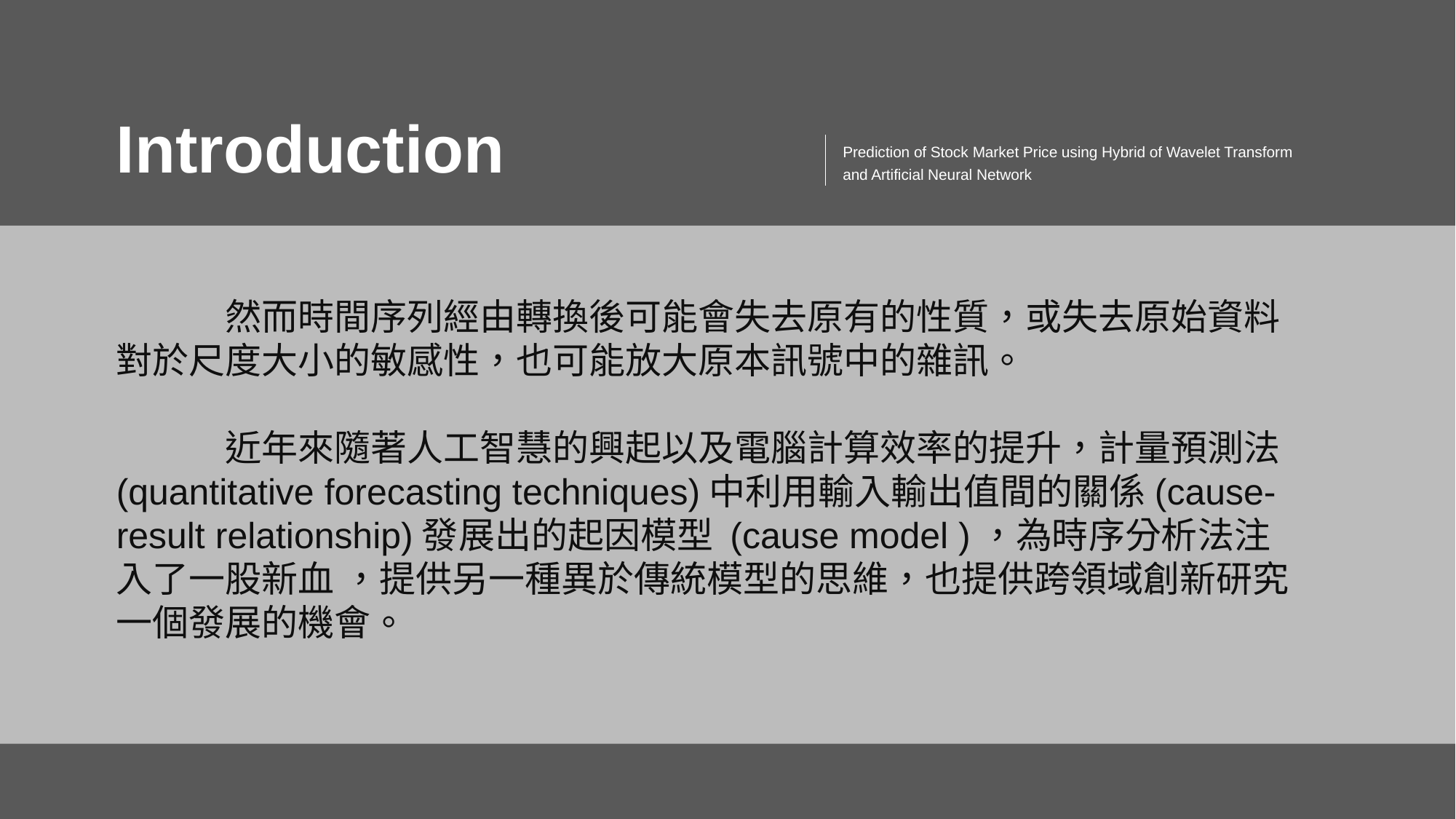

Introduction
Prediction of Stock Market Price using Hybrid of Wavelet Transform and Artificial Neural Network

	然而時間序列經由轉換後可能會失去原有的性質，或失去原始資料對於尺度大小的敏感性，也可能放大原本訊號中的雜訊。

	近年來隨著人工智慧的興起以及電腦計算效率的提升，計量預測法 (quantitative forecasting techniques)中利用輸入輸出值間的關係(cause-result relationship)發展出的起因模型 (cause model )，為時序分析法注入了一股新血 ，提供另一種異於傳統模型的思維，也提供跨領域創新研究一個發展的機會。